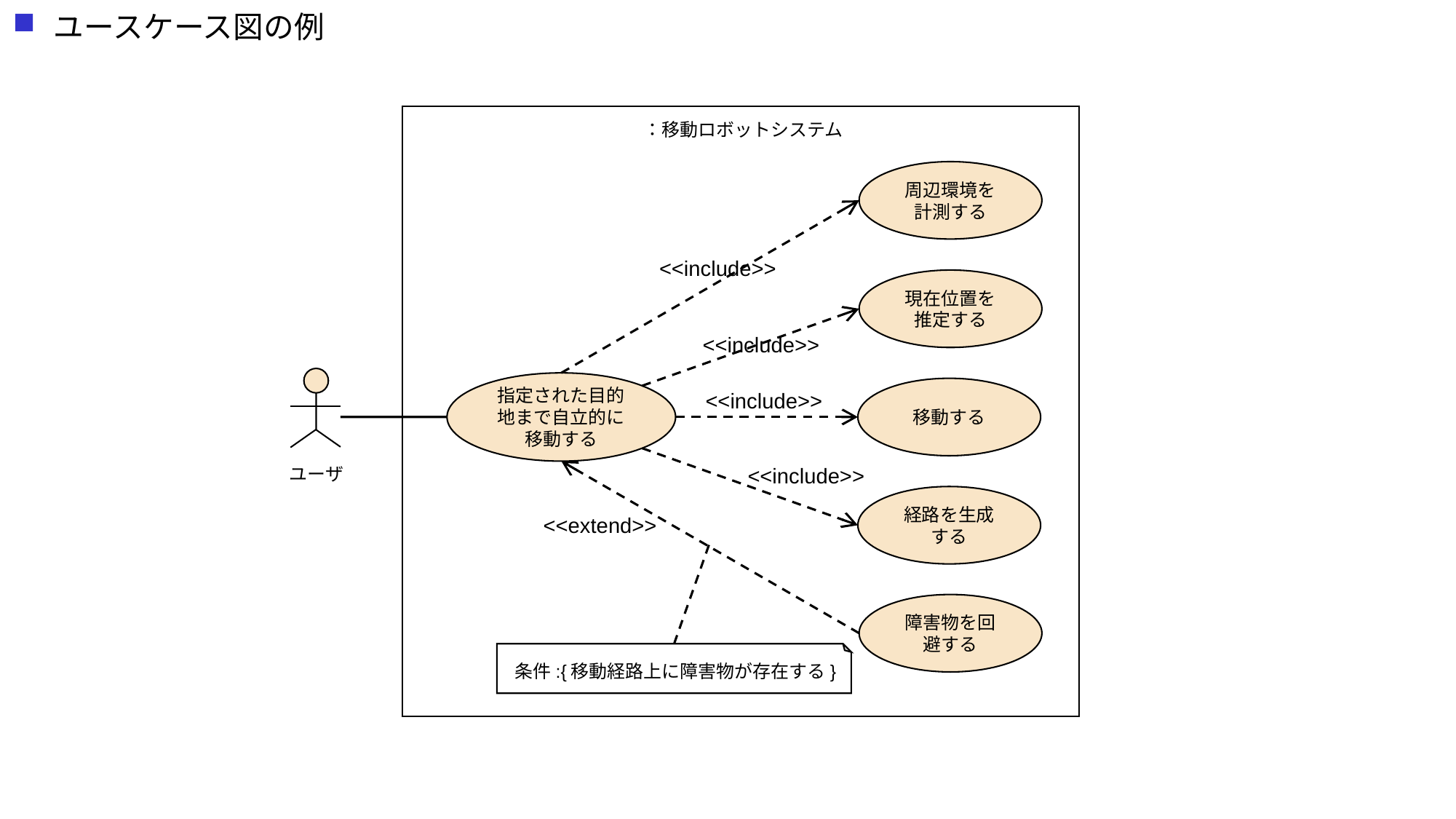

ユースケース図の例

：移動ロボットシステム
周辺環境を計測する
<<include>>
現在位置を推定する
<<include>>

指定された目的地まで自立的に移動する
移動する
<<include>>
<<include>>
ユーザ
経路を生成する
<<extend>>
障害物を回避する

条件:{移動経路上に障害物が存在する}